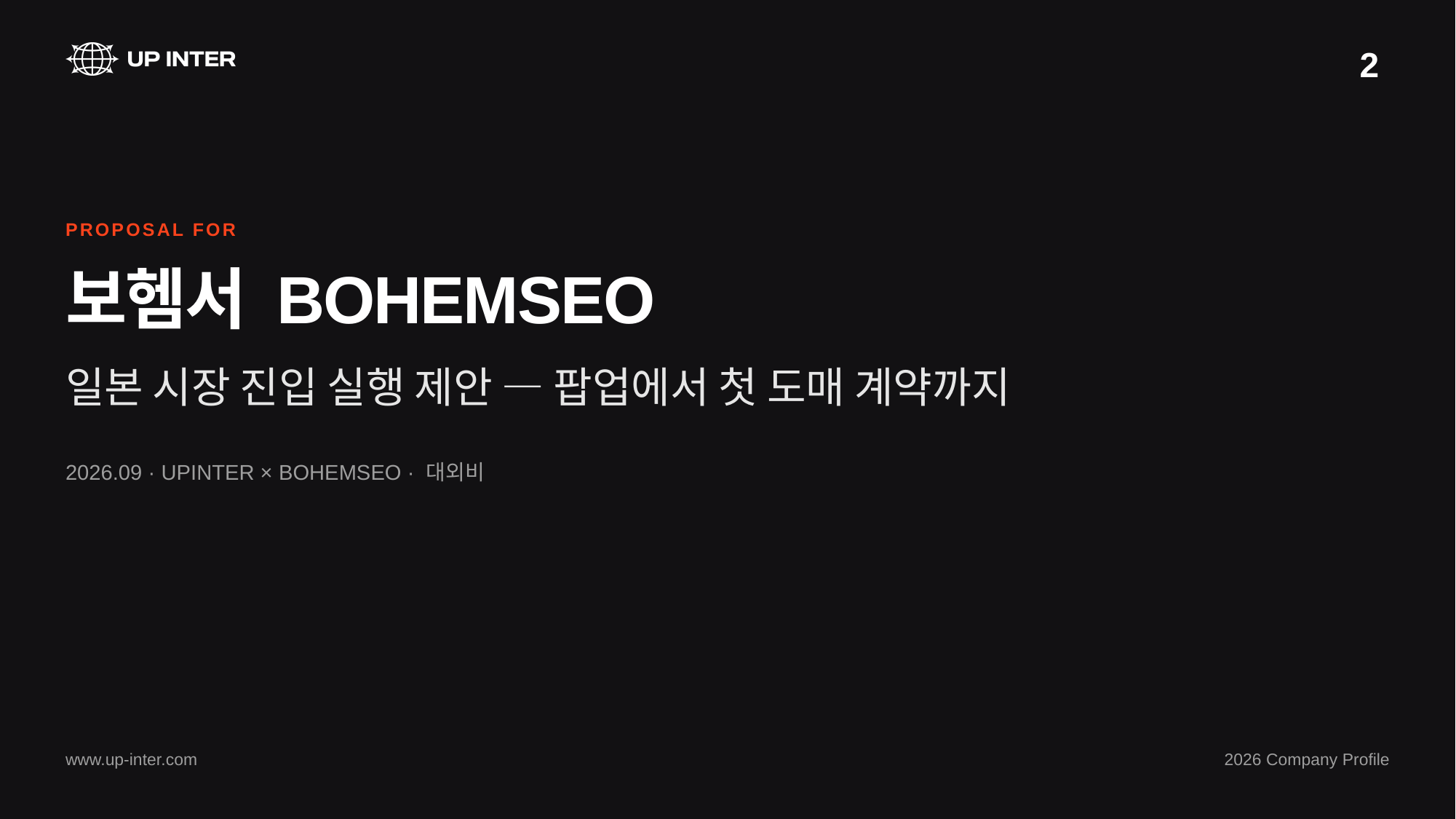

2
PROPOSAL FOR
보헴서 BOHEMSEO
일본 시장 진입 실행 제안 — 팝업에서 첫 도매 계약까지
2026.09 · UPINTER × BOHEMSEO · 대외비